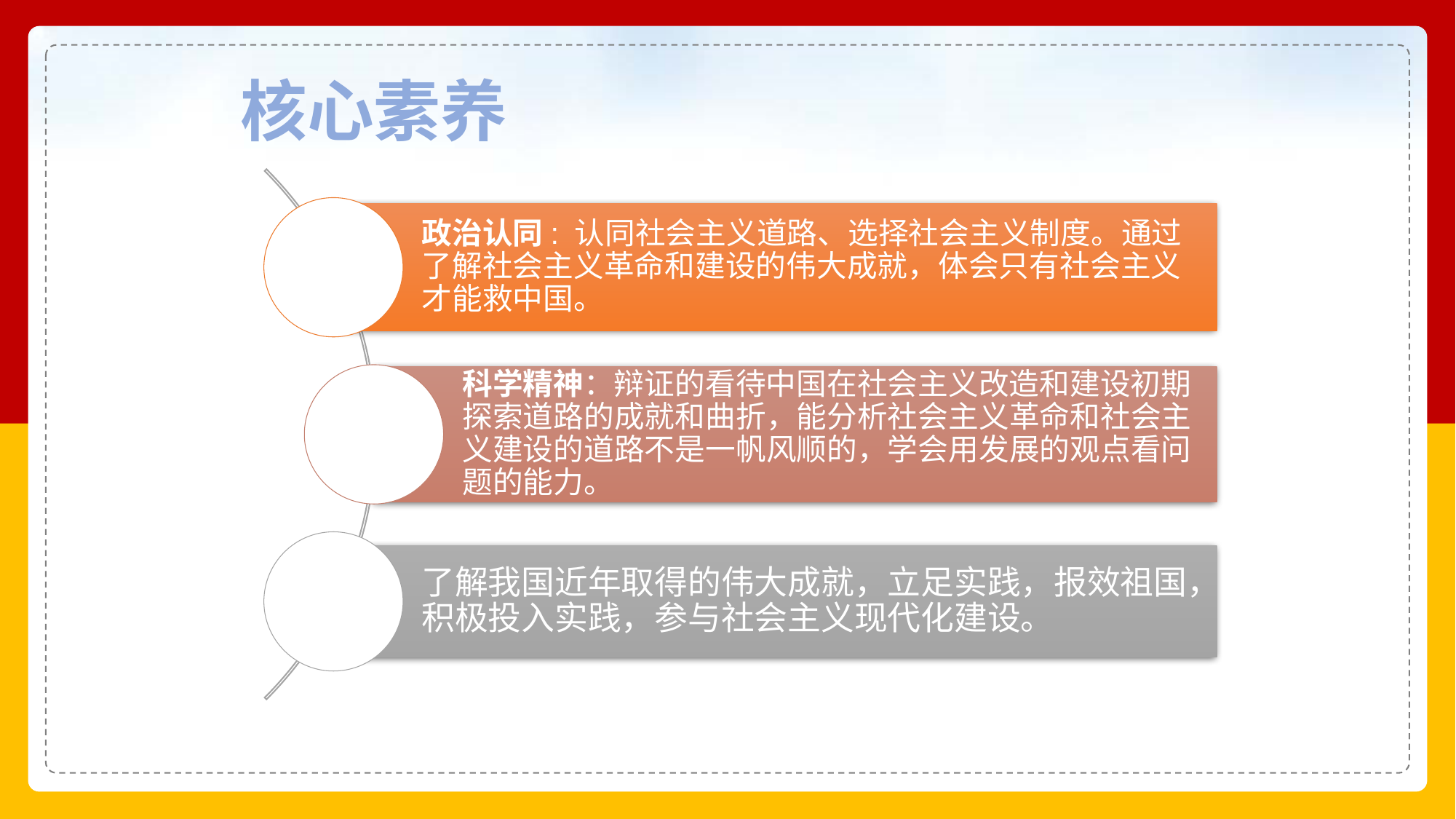

核心素养

政治认同: 认同社会主义道路、选择社会主义制度。通过了解社会主义革命和建设的伟大成就，体会只有社会主义才能救中国。

科学精神：辩证的看待中国在社会主义改造和建设初期探索道路的成就和曲折，能分析社会主义革命和社会主义建设的道路不是一帆风顺的，学会用发展的观点看问题的能力。

了解我国近年取得的伟大成就，立足实践，报效祖国，积极投入实践，参与社会主义现代化建设。